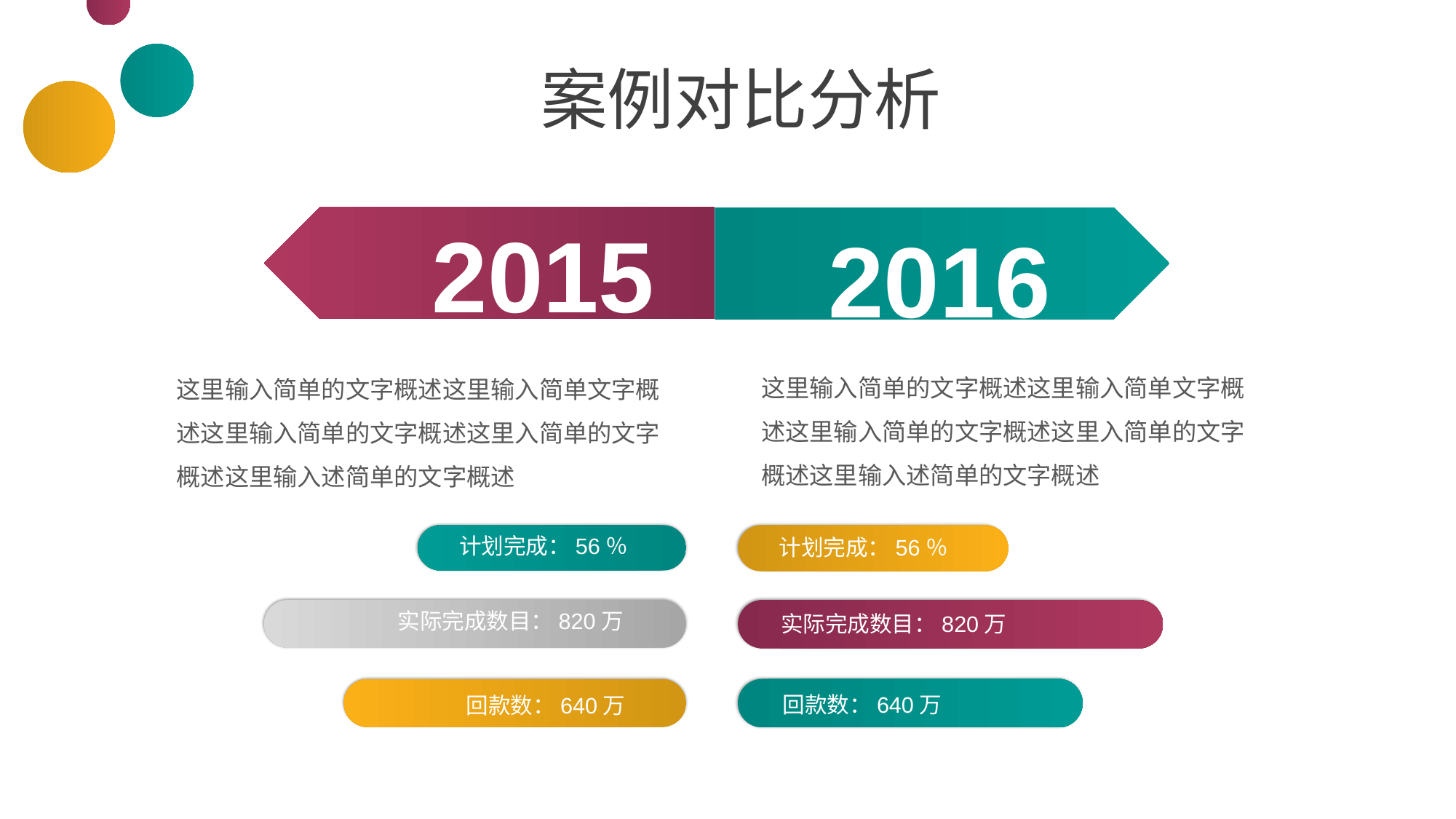

案例对比分析

2015
2016

这里输入简单的文字概述这里输入简单文字概
述这里输入简单的文字概述这里入简单的文字
概述这里输入述简单的文字概述
这里输入简单的文字概述这里输入简单文字概
述这里输入简单的文字概述这里入简单的文字
概述这里输入述简单的文字概述

计划完成：56％
计划完成：56％

实际完成数目：820万
实际完成数目：820万

回款数：640万
回款数：640万